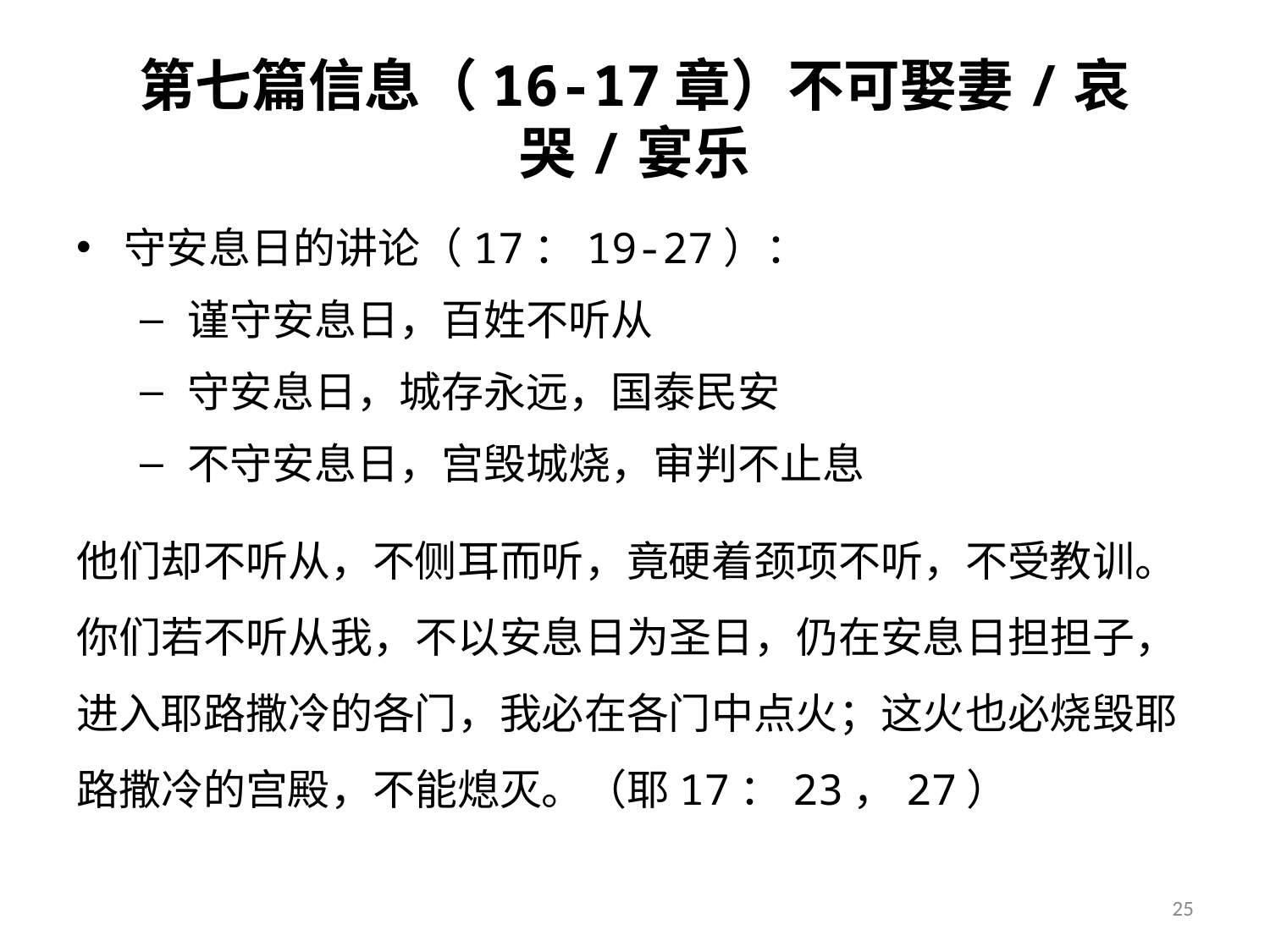

# 第七篇信息（16-17章）不可娶妻/哀哭/宴乐
守安息日的讲论（17：19-27）：
谨守安息日，百姓不听从
守安息日，城存永远，国泰民安
不守安息日，宫毁城烧，审判不止息
他们却不听从，不侧耳而听，竟硬着颈项不听，不受教训。你们若不听从我，不以安息日为圣日，仍在安息日担担子，进入耶路撒冷的各门，我必在各门中点火；这火也必烧毁耶路撒冷的宫殿，不能熄灭。（耶17：23，27）
25